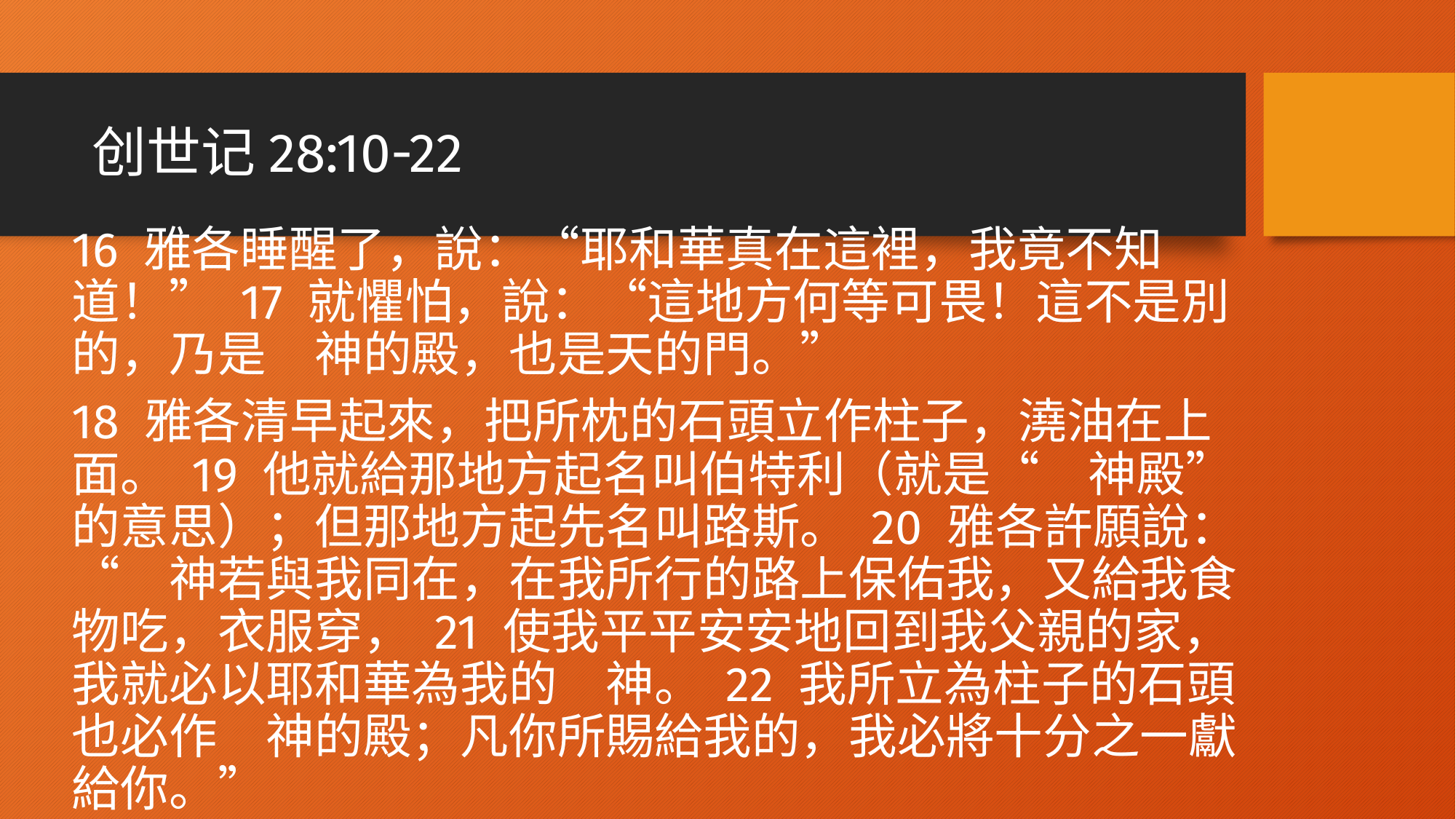

# 创世记‬28:10-22
‪16 雅各睡醒了，說：“耶和華真在這裡，我竟不知道！” 17 就懼怕，說：“這地方何等可畏！這不是別的，乃是　神的殿，也是天的門。”
18 雅各清早起來，把所枕的石頭立作柱子，澆油在上面。 19 他就給那地方起名叫伯特利（就是“　神殿”的意思）；但那地方起先名叫路斯。 20 雅各許願說：“　神若與我同在，在我所行的路上保佑我，又給我食物吃，衣服穿， 21 使我平平安安地回到我父親的家，我就必以耶和華為我的　神。 22 我所立為柱子的石頭也必作　神的殿；凡你所賜給我的，我必將十分之一獻給你。”